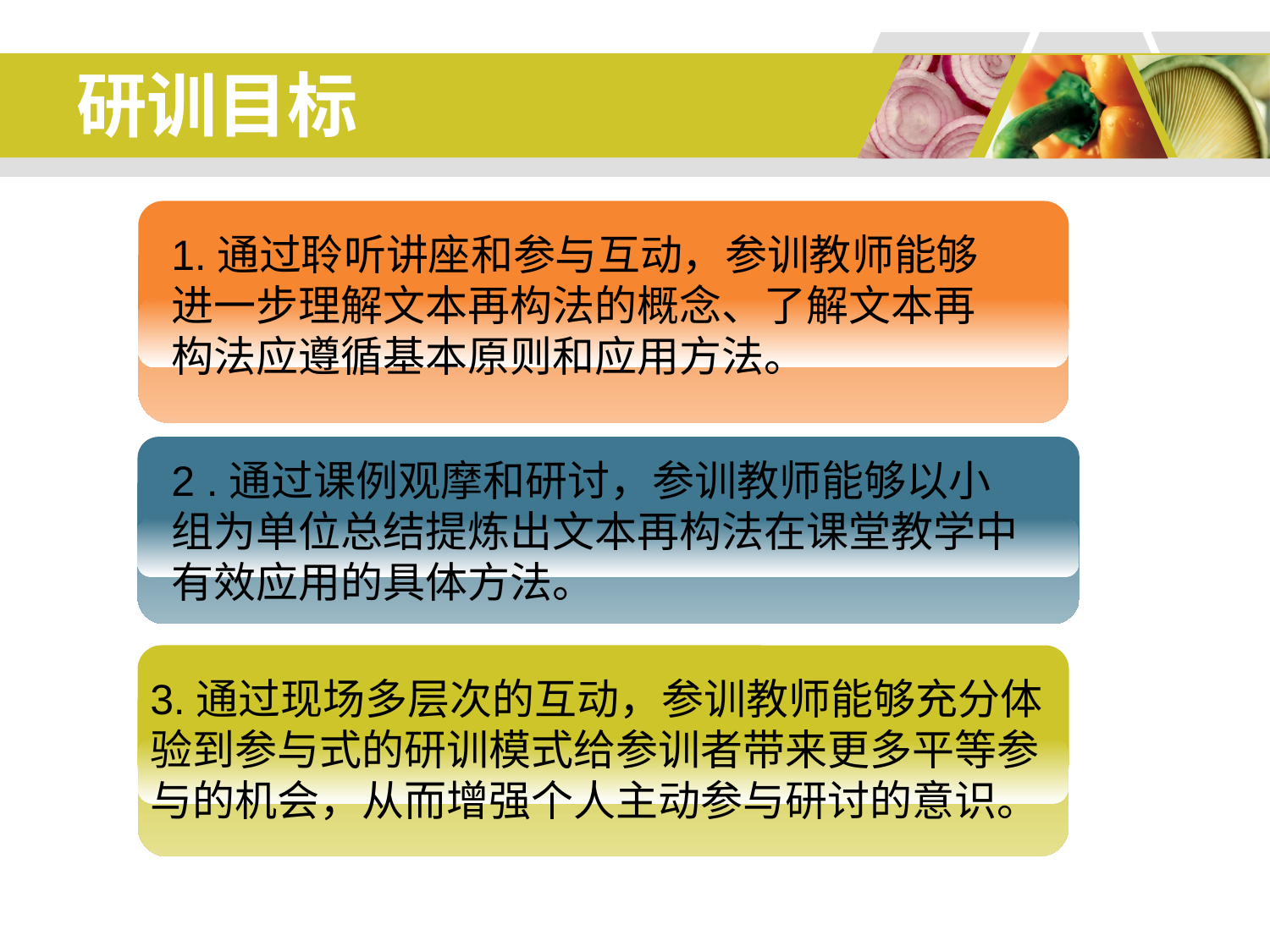

# 研训目标

1.通过聆听讲座和参与互动，参训教师能够进一步理解文本再构法的概念、了解文本再构法应遵循基本原则和应用方法。

2 .通过课例观摩和研讨，参训教师能够以小组为单位总结提炼出文本再构法在课堂教学中有效应用的具体方法。

3.通过现场多层次的互动，参训教师能够充分体验到参与式的研训模式给参训者带来更多平等参与的机会，从而增强个人主动参与研讨的意识。